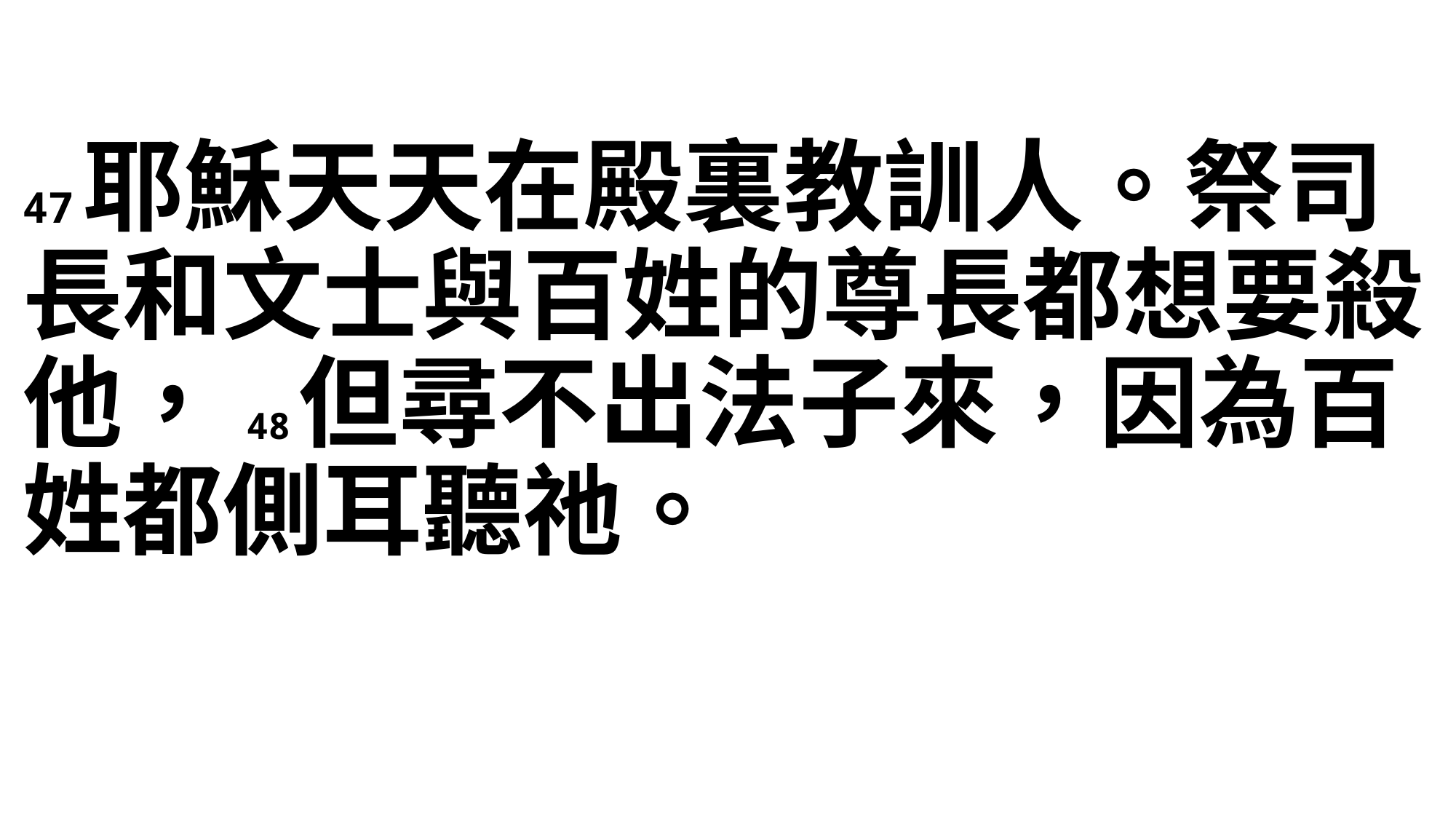

47耶穌天天在殿裏教訓人。祭司長和文士與百姓的尊長都想要殺他，48但尋不出法子來，因為百姓都側耳聽祂。